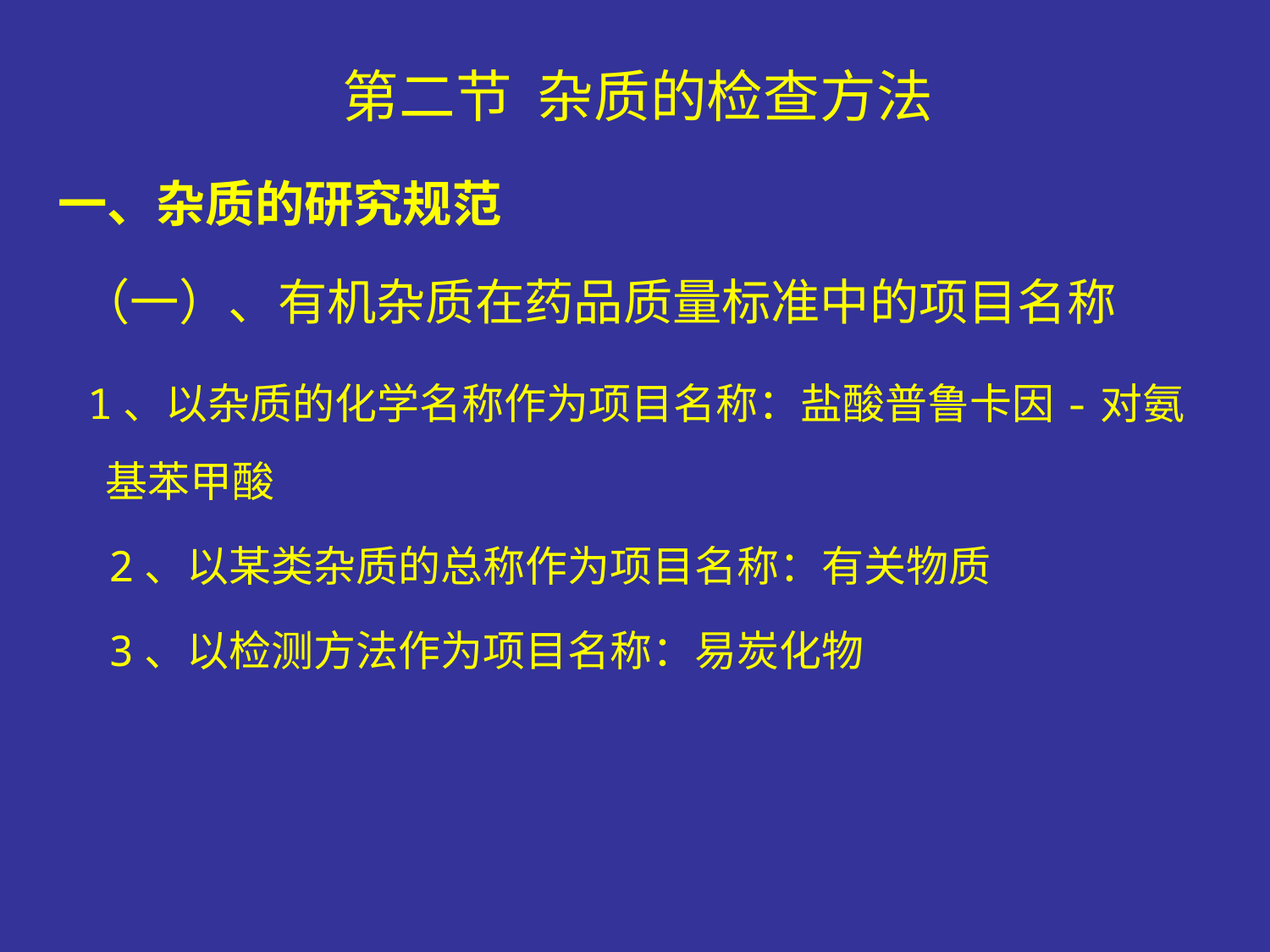

# 第二节  杂质的检查方法
一、杂质的研究规范
 （一）、有机杂质在药品质量标准中的项目名称
 1、以杂质的化学名称作为项目名称：盐酸普鲁卡因-对氨基苯甲酸
  2、以某类杂质的总称作为项目名称：有关物质
  3、以检测方法作为项目名称：易炭化物